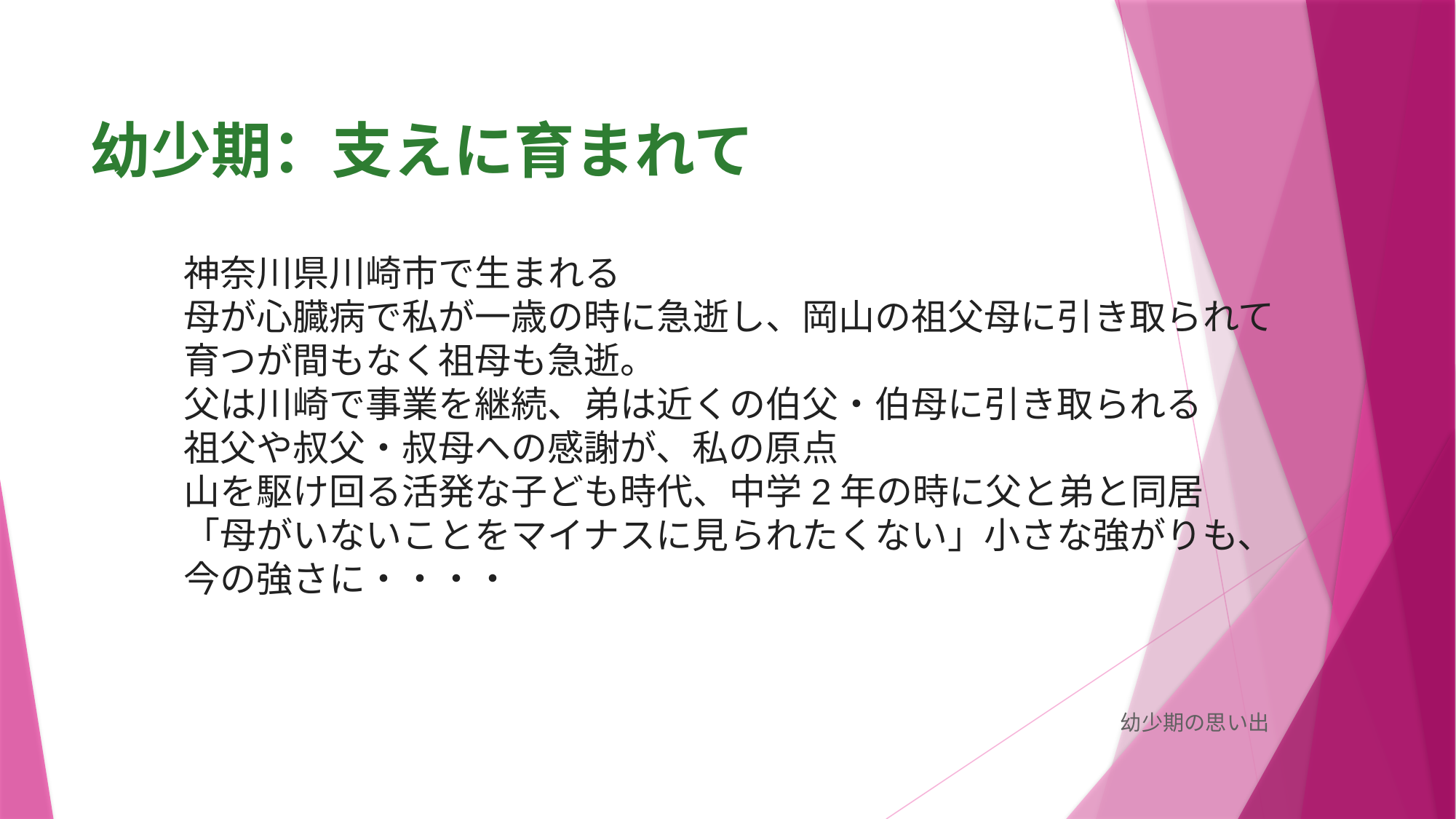

幼少期：支えに育まれて
神奈川県川崎市で生まれる
母が心臓病で私が一歳の時に急逝し、岡山の祖父母に引き取られて育つが間もなく祖母も急逝。
父は川崎で事業を継続、弟は近くの伯父・伯母に引き取られる
祖父や叔父・叔母への感謝が、私の原点
山を駆け回る活発な子ども時代、中学2年の時に父と弟と同居
「母がいないことをマイナスに見られたくない」小さな強がりも、
今の強さに・・・・
幼少期の思い出